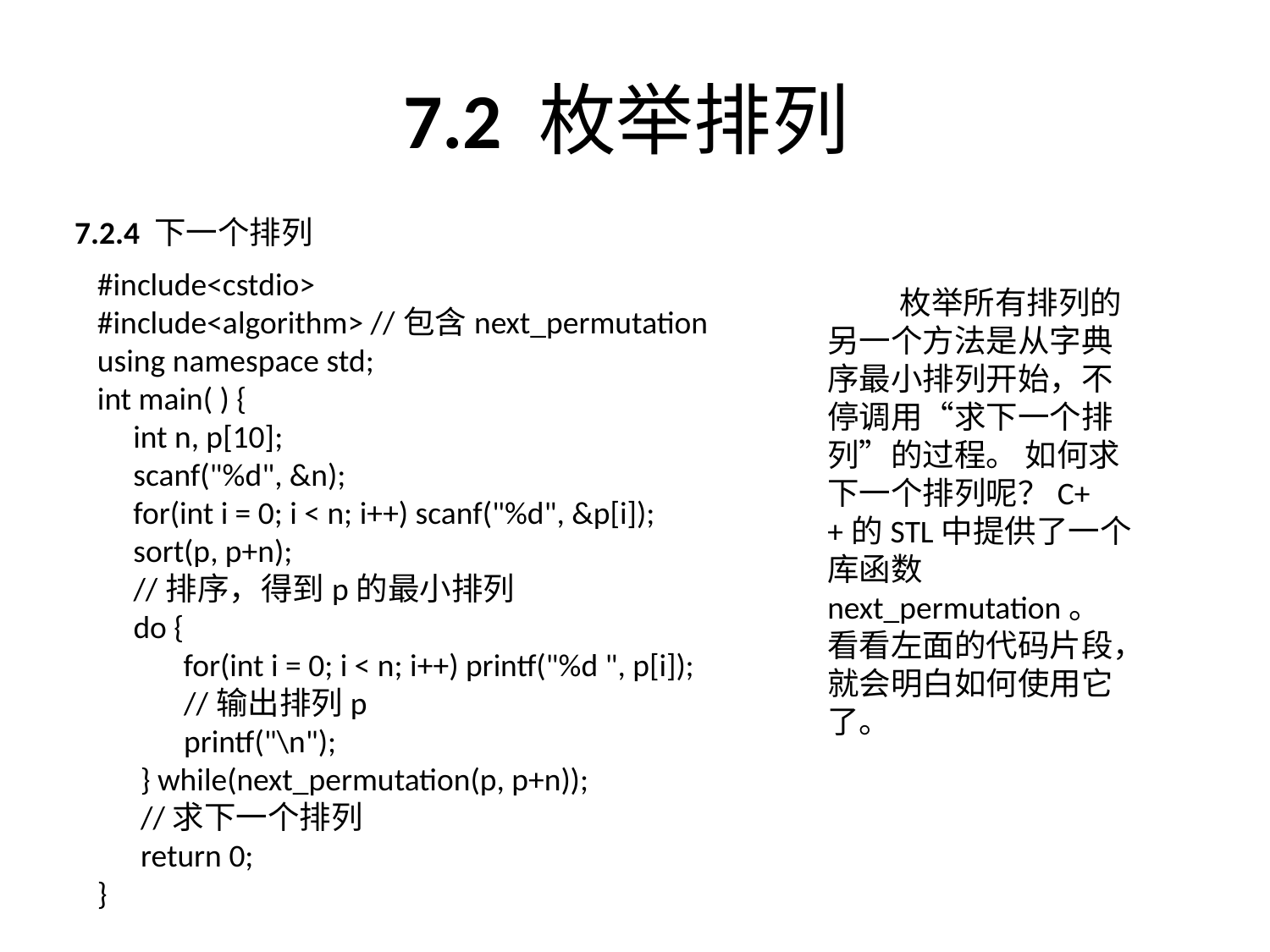

# 7.2 枚举排列
7.2.4 下一个排列
#include<cstdio>
#include<algorithm> //包含next_permutation
using namespace std;
int main( ) {
     int n, p[10];
     scanf("%d", &n);
     for(int i = 0; i < n; i++) scanf("%d", &p[i]);
     sort(p, p+n);
     //排序，得到p的最小排列
     do {
            for(int i = 0; i < n; i++) printf("%d ", p[i]);
            //输出排列p
            printf("\n");
      } while(next_permutation(p, p+n));
      //求下一个排列
      return 0;
}
         枚举所有排列的另一个方法是从字典序最小排列开始，不停调用“求下一个排列”的过程。 如何求下一个排列呢？C++的STL中提供了一个库函数next_permutation。 看看左面的代码片段，就会明白如何使用它了。